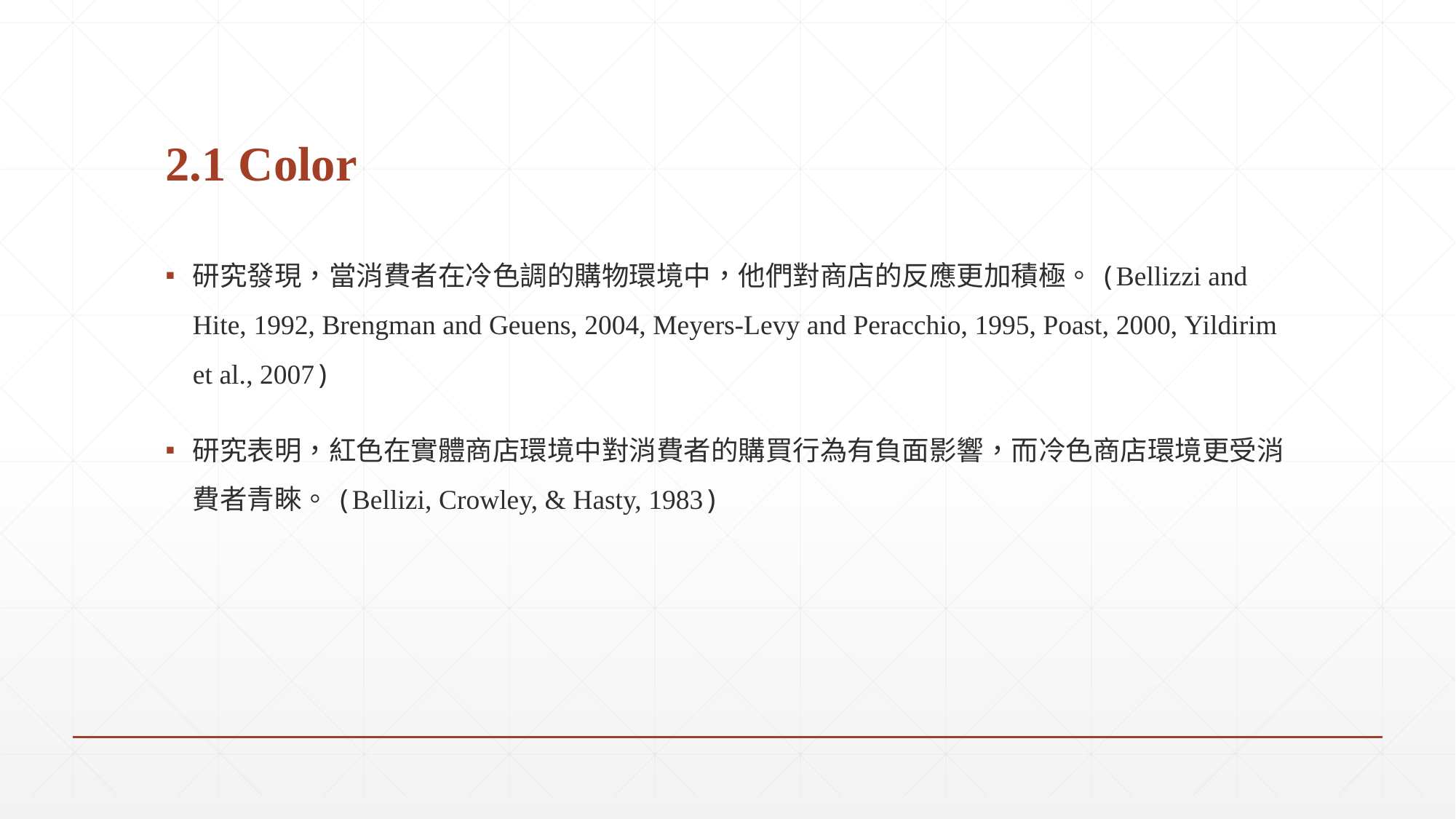

# 2.1 Color
研究發現，當消費者在冷色調的購物環境中，他們對商店的反應更加積極。(Bellizzi and Hite, 1992, Brengman and Geuens, 2004, Meyers-Levy and Peracchio, 1995, Poast, 2000, Yildirim et al., 2007)
研究表明，紅色在實體商店環境中對消費者的購買行為有負面影響，而冷色商店環境更受消費者青睞。(Bellizi, Crowley, & Hasty, 1983)